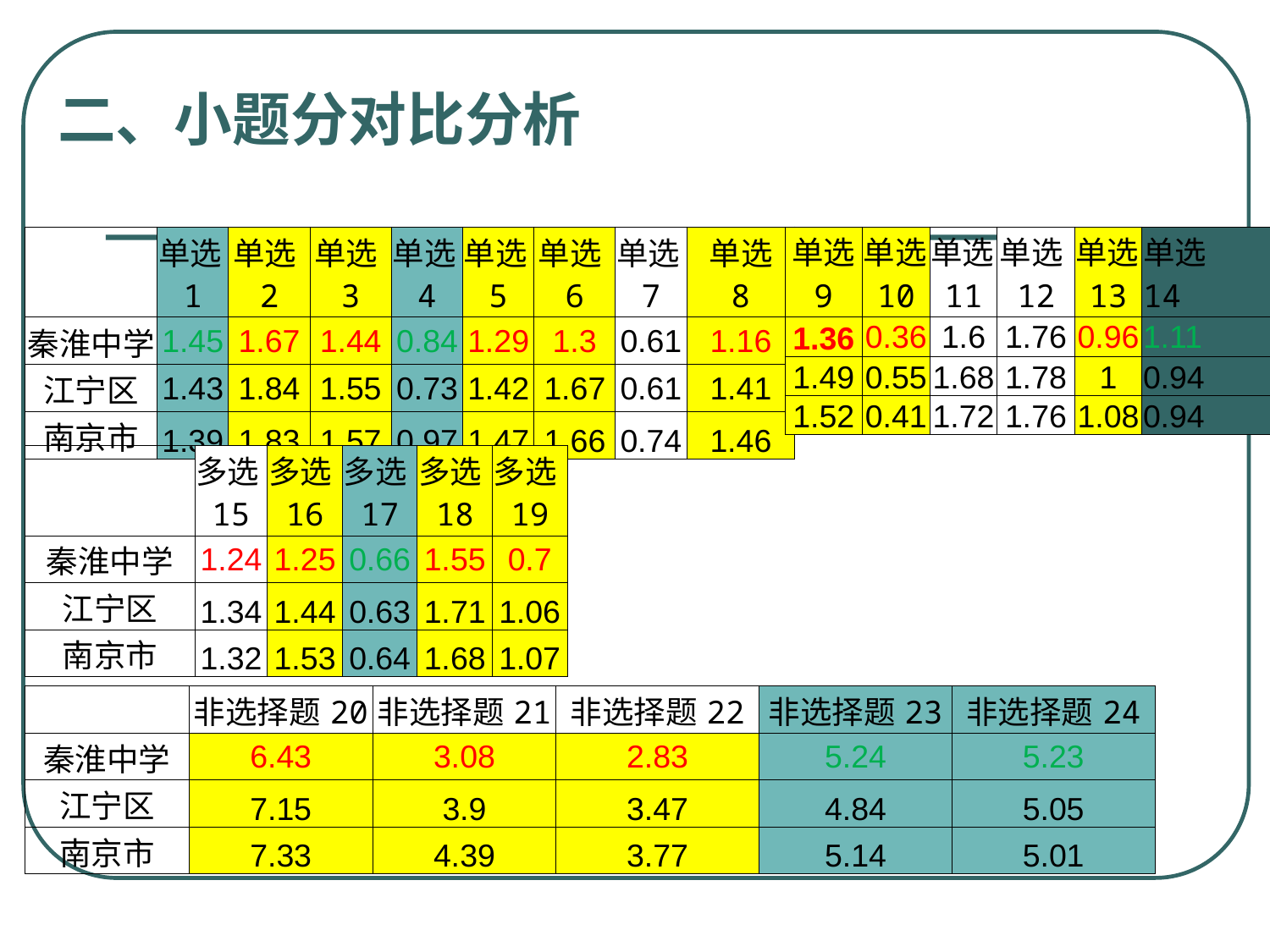

# 二、小题分对比分析
|  | 单选1 | 单选2 | 单选3 | 单选4 | 单选5 | 单选6 | 单选7 | 单选 8 |
| --- | --- | --- | --- | --- | --- | --- | --- | --- |
| 秦淮中学 | 1.45 | 1.67 | 1.44 | 0.84 | 1.29 | 1.3 | 0.61 | 1.16 |
| 江宁区 | 1.43 | 1.84 | 1.55 | 0.73 | 1.42 | 1.67 | 0.61 | 1.41 |
| 南京市 | 1.39 | 1.83 | 1.57 | 0.97 | 1.47 | 1.66 | 0.74 | 1.46 |
| 单选 9 | 单选10 | 单选11 | 单选12 | 单选13 | 单选 14 |
| --- | --- | --- | --- | --- | --- |
| 1.36 | 0.36 | 1.6 | 1.76 | 0.96 | 1.11 |
| 1.49 | 0.55 | 1.68 | 1.78 | 1 | 0.94 |
| 1.52 | 0.41 | 1.72 | 1.76 | 1.08 | 0.94 |
|  | 多选15 | 多选16 | 多选17 | 多选18 | 多选19 |
| --- | --- | --- | --- | --- | --- |
| 秦淮中学 | 1.24 | 1.25 | 0.66 | 1.55 | 0.7 |
| 江宁区 | 1.34 | 1.44 | 0.63 | 1.71 | 1.06 |
| 南京市 | 1.32 | 1.53 | 0.64 | 1.68 | 1.07 |
|  | 非选择题20 | 非选择题21 | 非选择题22 | 非选择题23 | 非选择题24 |
| --- | --- | --- | --- | --- | --- |
| 秦淮中学 | 6.43 | 3.08 | 2.83 | 5.24 | 5.23 |
| 江宁区 | 7.15 | 3.9 | 3.47 | 4.84 | 5.05 |
| 南京市 | 7.33 | 4.39 | 3.77 | 5.14 | 5.01 |